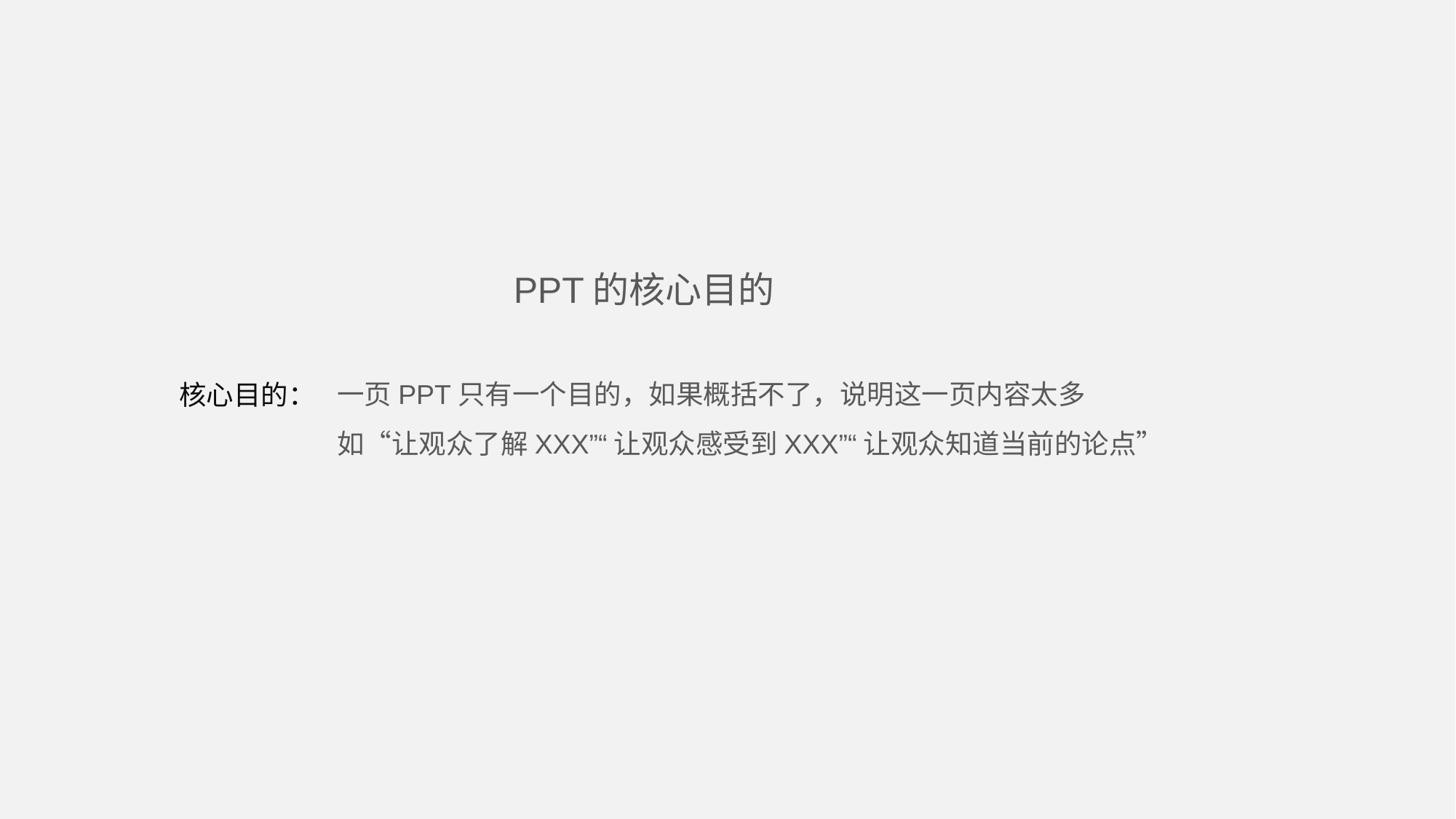

PPT的核心目的
核心目的：
一页PPT只有一个目的，如果概括不了，说明这一页内容太多
如“让观众了解XXX”“让观众感受到XXX”“让观众知道当前的论点”